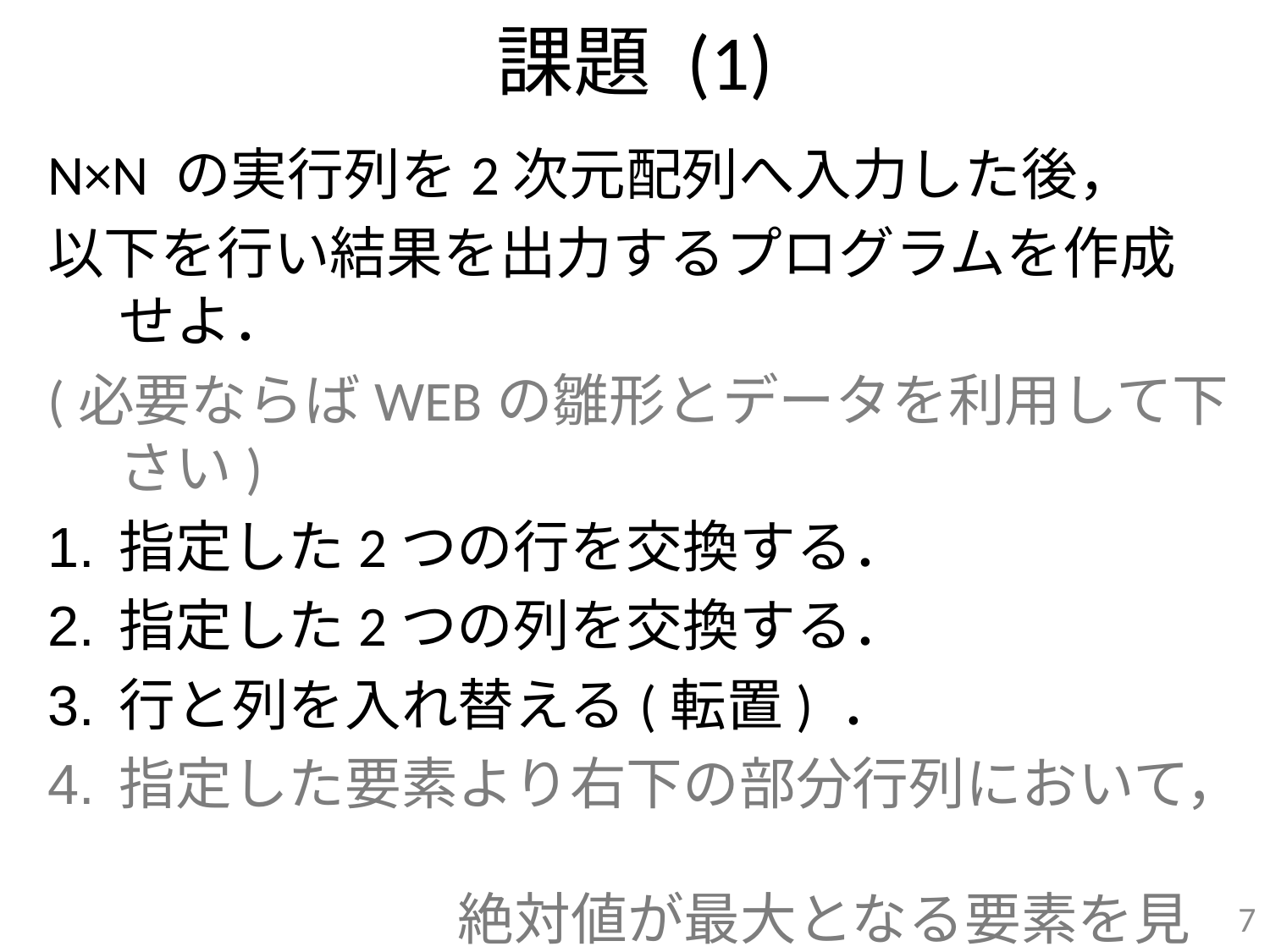

# 課題 (1)
N×N の実行列を2次元配列へ入力した後，
以下を行い結果を出力するプログラムを作成せよ．
(必要ならばWEBの雛形とデータを利用して下さい)
指定した2つの行を交換する．
指定した2つの列を交換する．
行と列を入れ替える(転置) ．
指定した要素より右下の部分行列において，  　
　　　　　　絶対値が最大となる要素を見つける．
行の交換を繰り返し行い，
　指定した列の絶対値が降順に並ぶようにする．
7